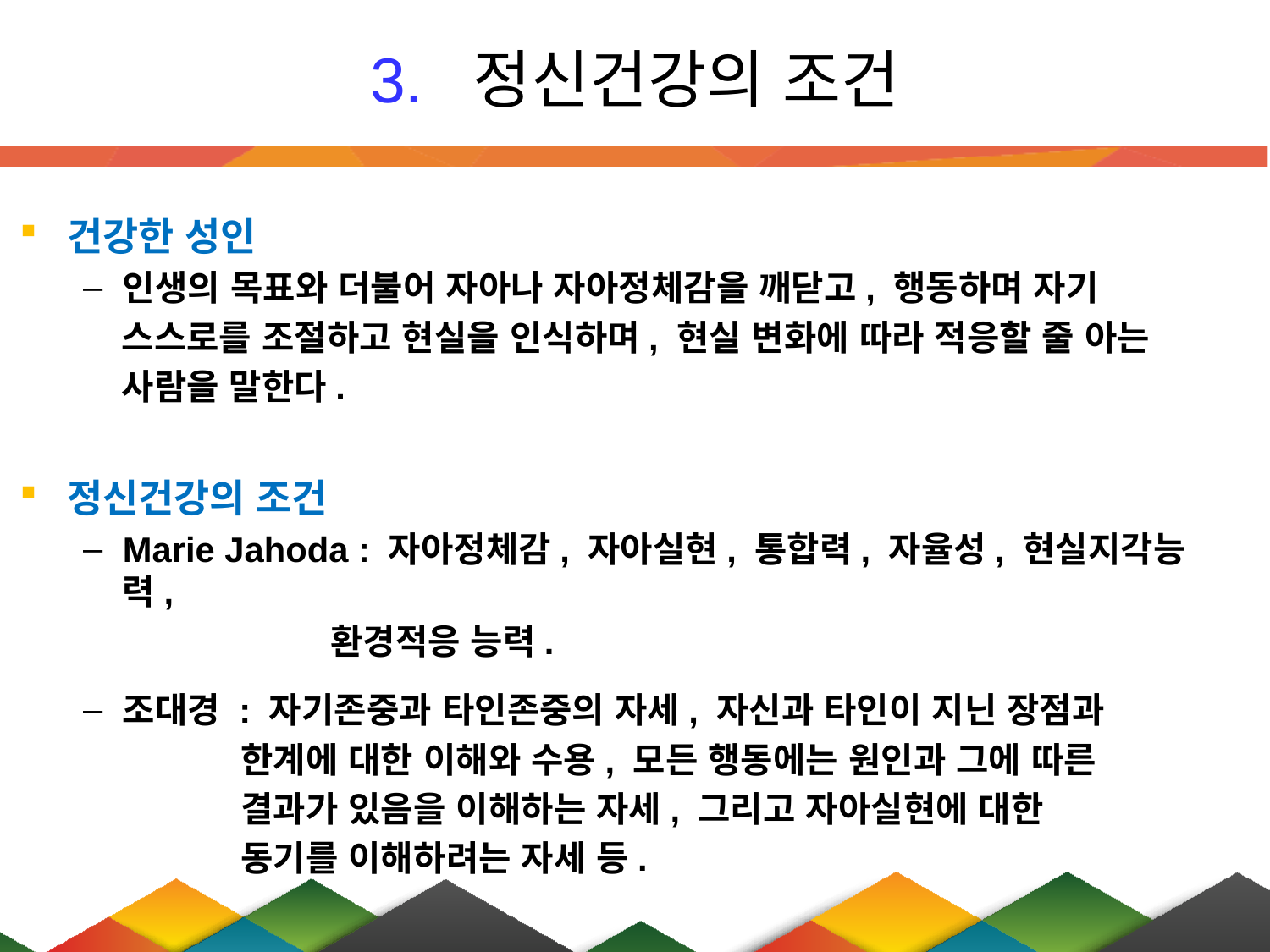

# 정신건강의 조건
건강한 성인
인생의 목표와 더불어 자아나 자아정체감을 깨닫고, 행동하며 자기
   스스로를 조절하고 현실을 인식하며, 현실 변화에 따라 적응할 줄 아는
   사람을 말한다.

정신건강의 조건
Marie Jahoda : 자아정체감, 자아실현, 통합력, 자율성, 현실지각능력,
                        환경적응 능력.

조대경 : 자기존중과 타인존중의 자세, 자신과 타인이 지닌 장점과
               한계에 대한 이해와 수용, 모든 행동에는 원인과 그에 따른
               결과가 있음을 이해하는 자세, 그리고 자아실현에 대한
               동기를 이해하려는 자세 등.